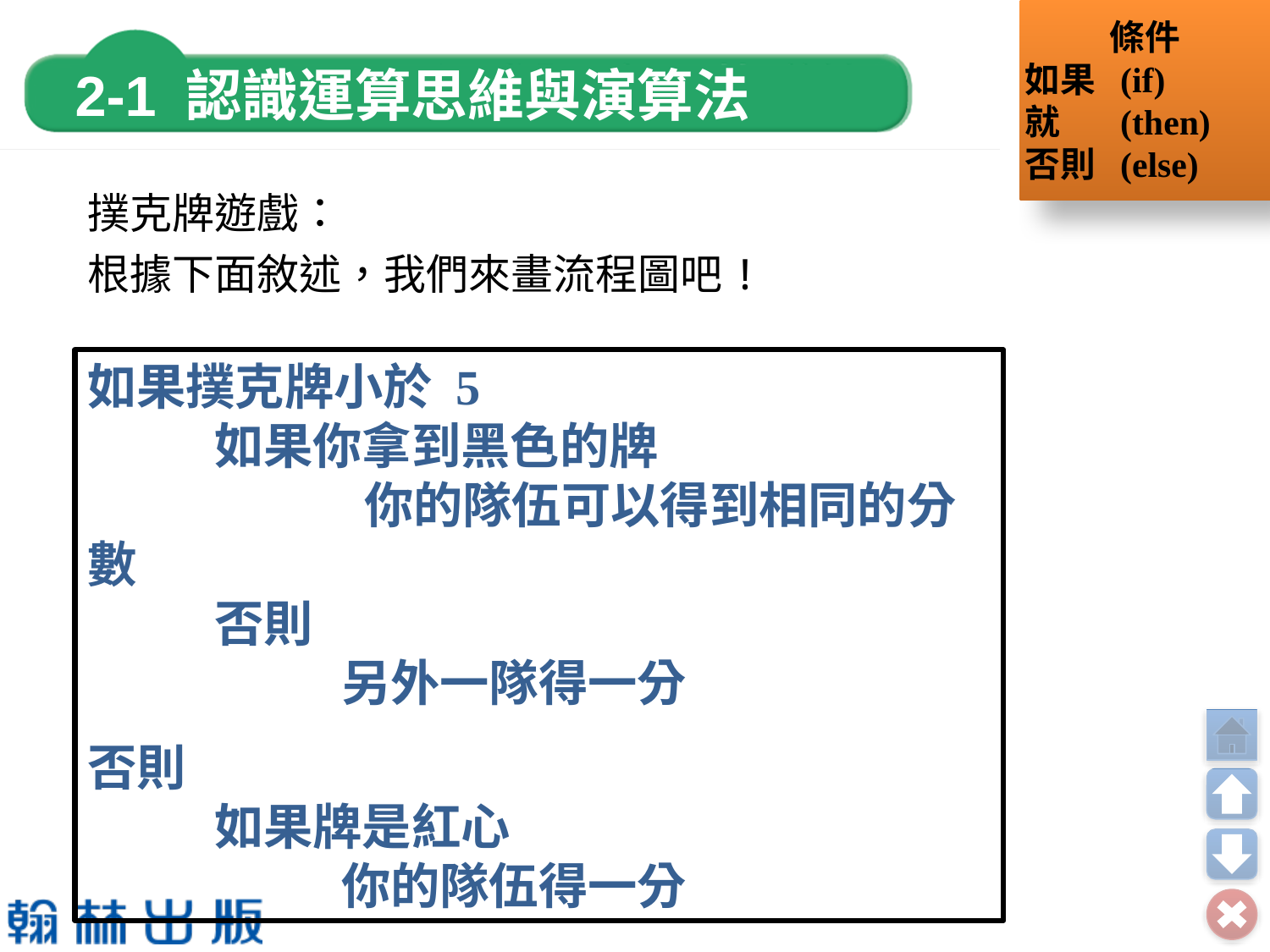

條件
如果  (if)
就　  (then)
否則  (else)
撲克牌遊戲：
根據下面敘述，我們來畫流程圖吧!
如果撲克牌小於 5
	如果你拿到黑色的牌
     		 你的隊伍可以得到相同的分數
	否則
		另外一隊得一分

否則
	如果牌是紅心
		你的隊伍得一分